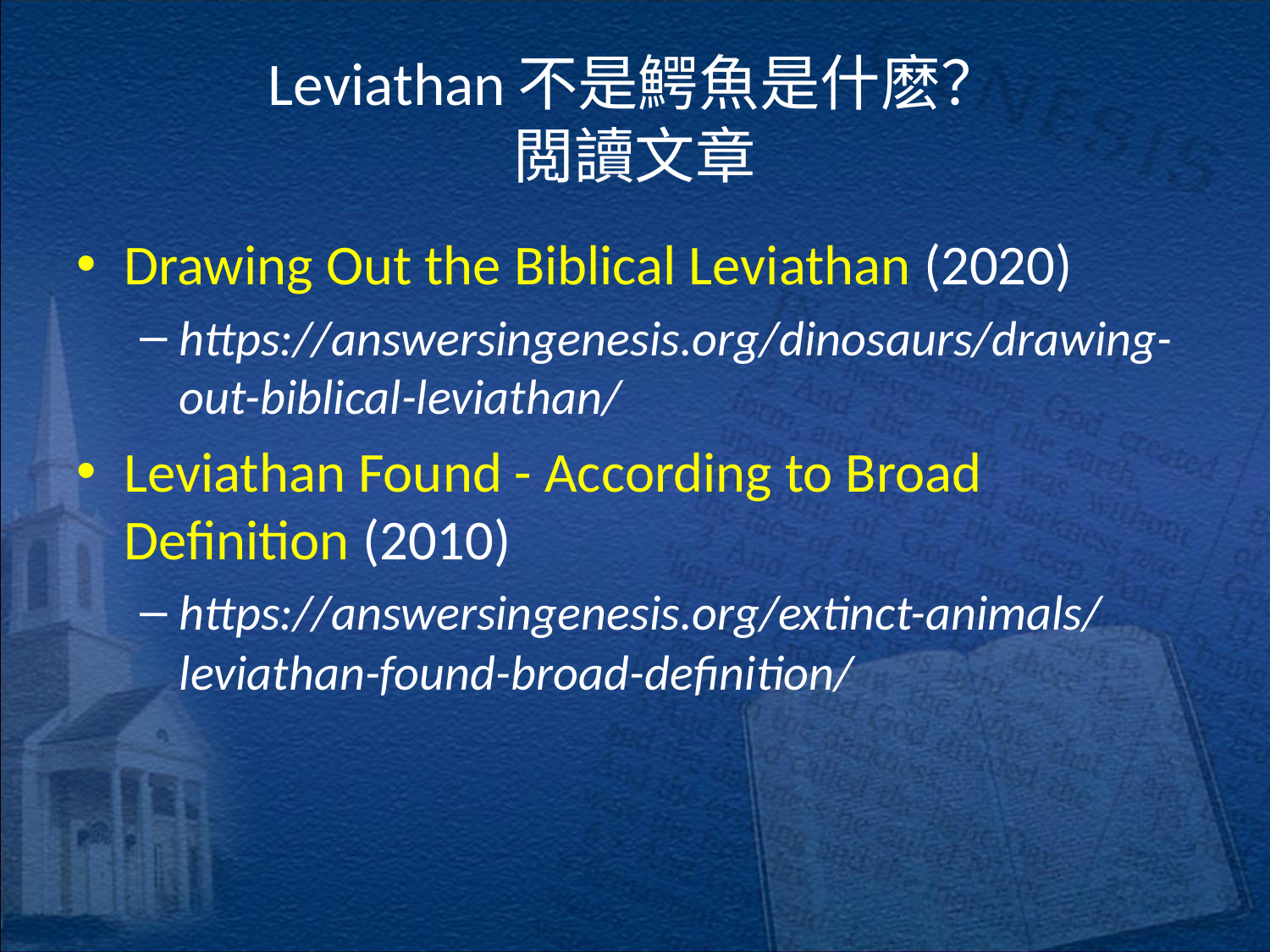

# Leviathan不是鰐魚是什麽？ 閲讀文章
Drawing Out the Biblical Leviathan (2020)
https://answersingenesis.org/dinosaurs/drawing-out-biblical-leviathan/
Leviathan Found - According to Broad Definition (2010)
https://answersingenesis.org/extinct-animals/leviathan-found-broad-definition/